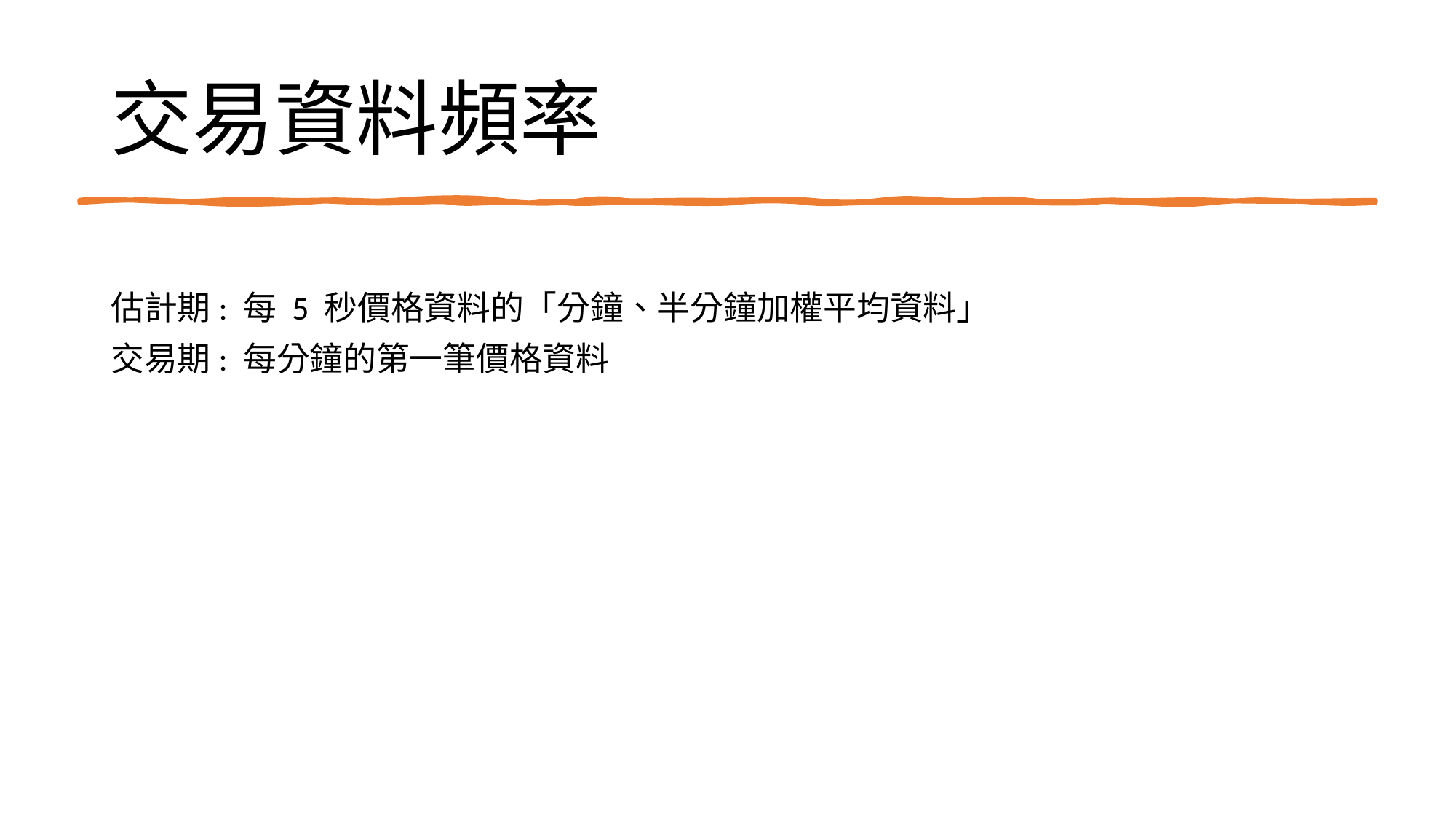

# 交易資料頻率

估計期: 每 5 秒價格資料的「分鐘、半分鐘加權平均資料」
交易期: 每分鐘的第一筆價格資料